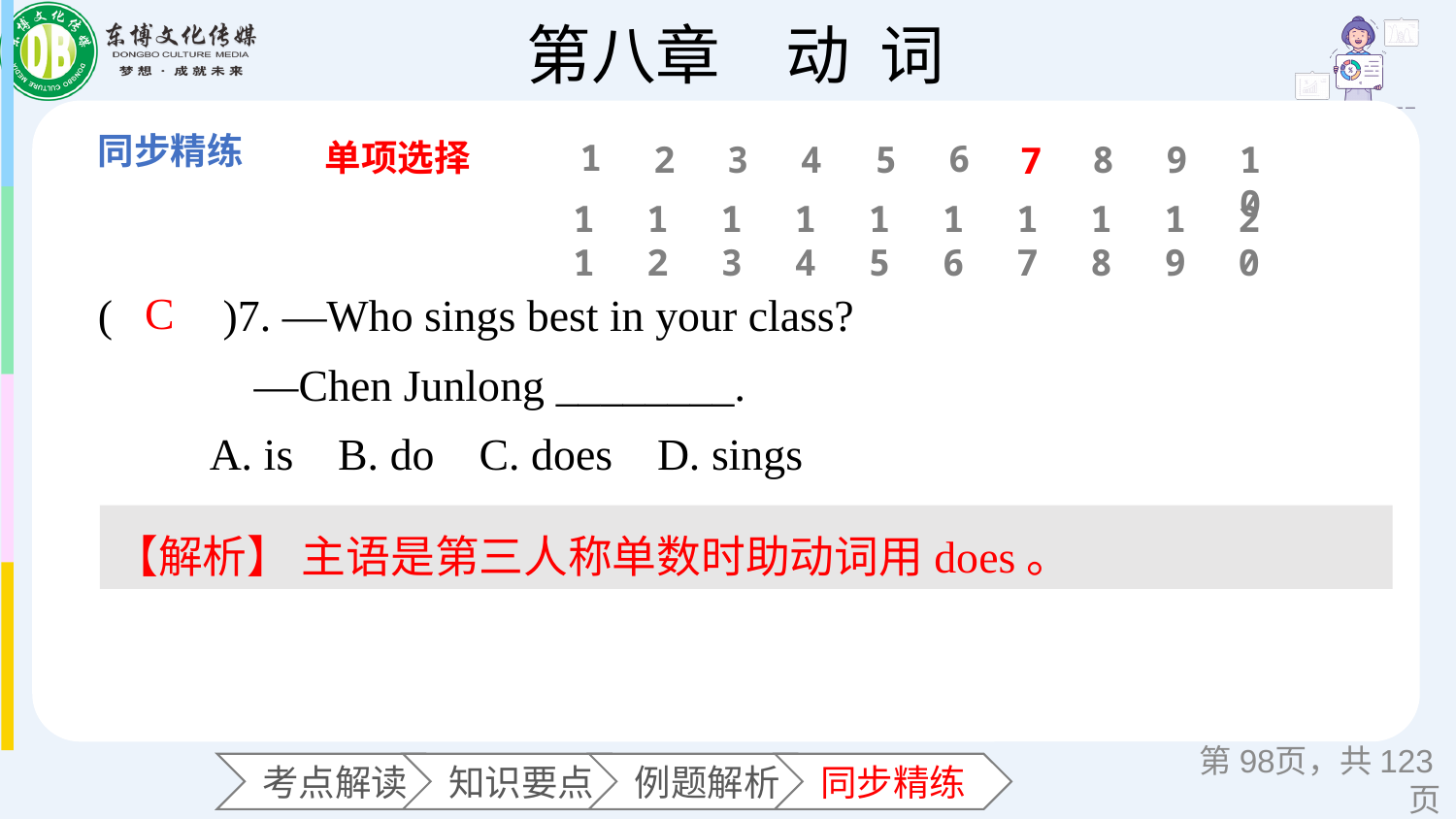

单项选择
1
6
2
3
4
5
8
9
10
7
11
12
13
14
15
16
17
18
19
20
(　　)7. —Who sings best in your class?
              —Chen Junlong ________.
          A. is    B. do    C. does    D. sings
C
【解析】 主语是第三人称单数时助动词用does。
第98页，共123页